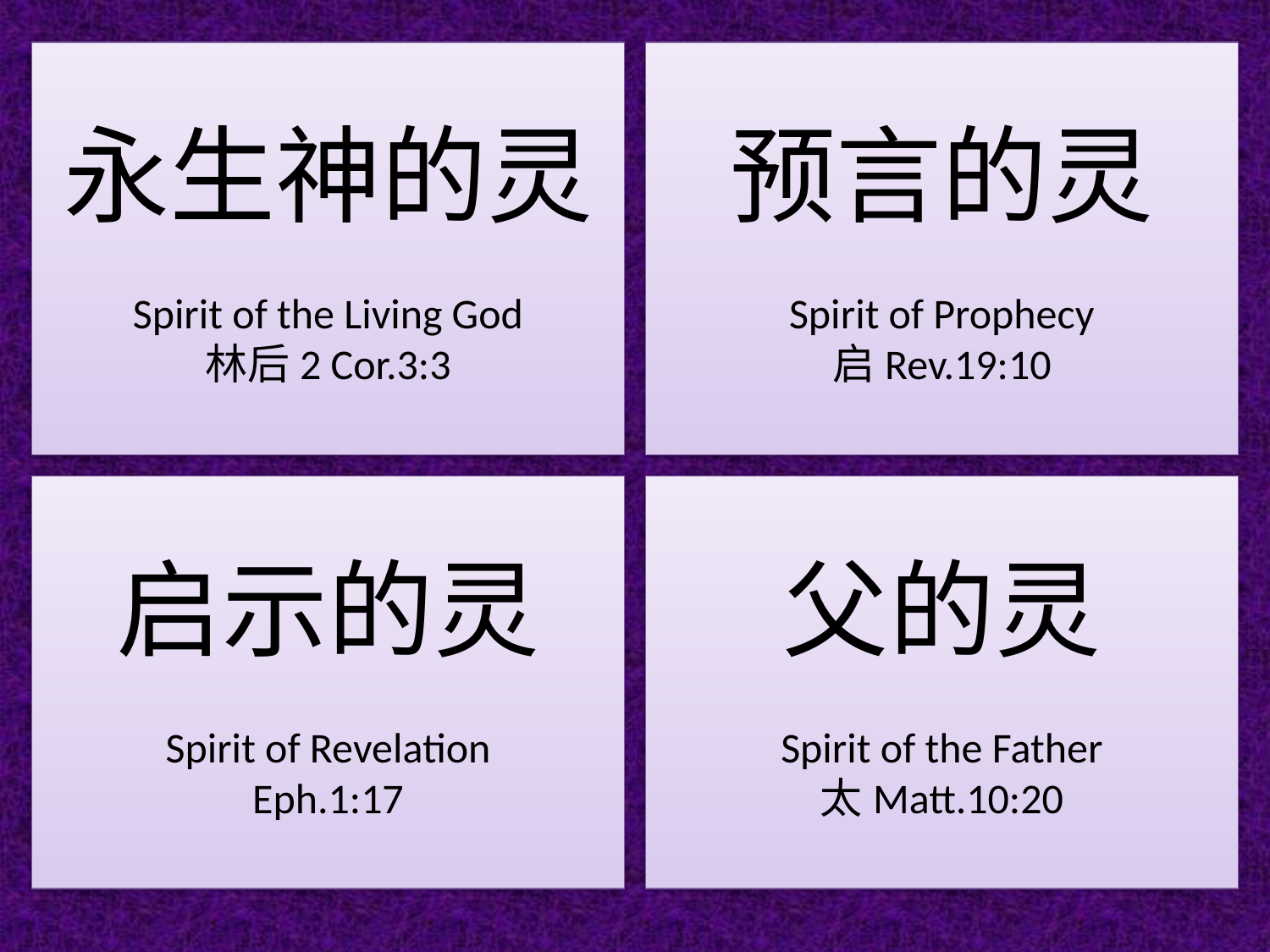

永生神的灵

Spirit of the Living God
林后2 Cor.3:3
预言的灵

Spirit of Prophecy
启Rev.19:10
启示的灵

Spirit of Revelation
Eph.1:17
父的灵

Spirit of the Father
太Matt.10:20